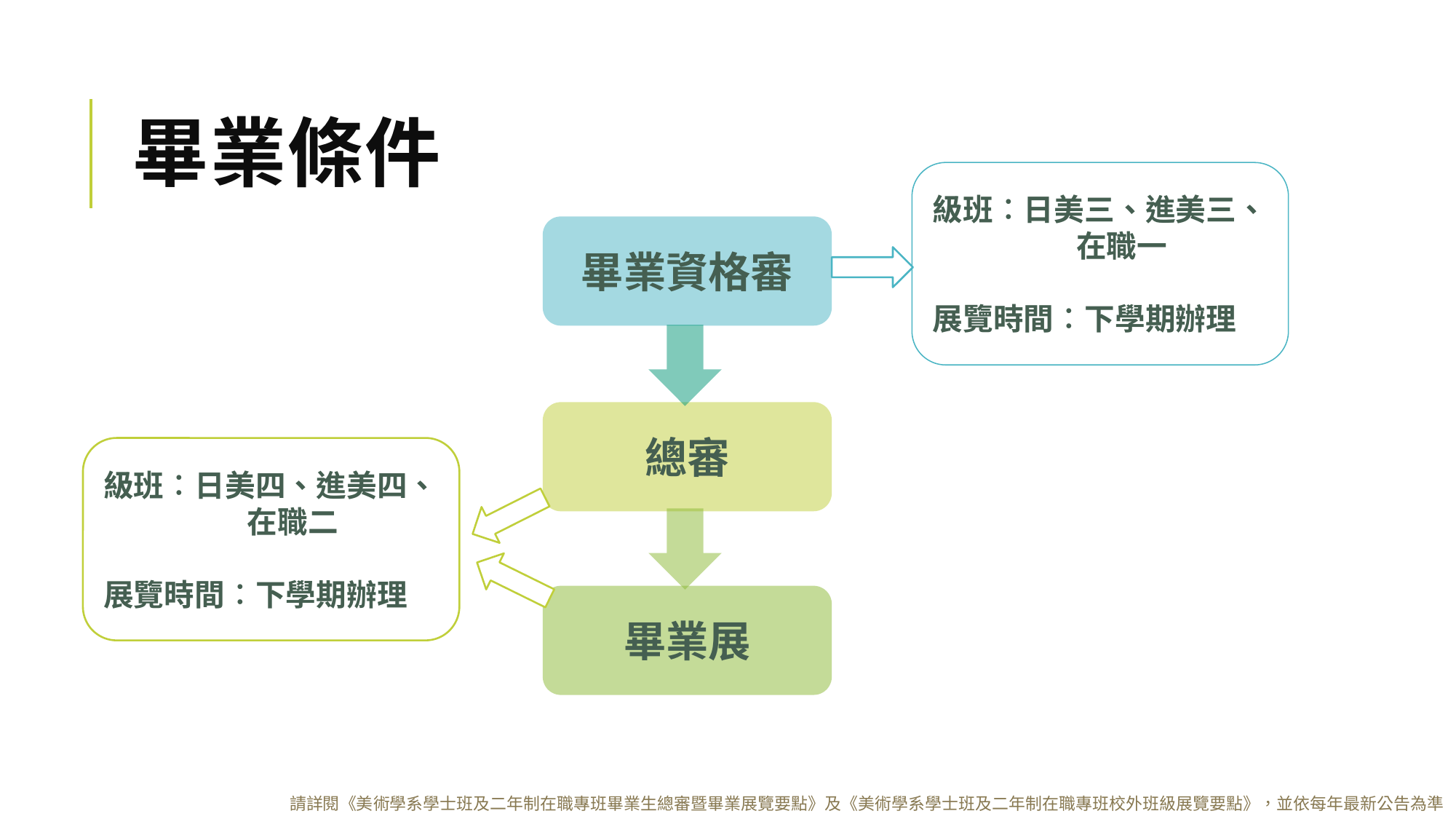

# 畢業條件
級班︰日美三、進美三、       	     在職一
展覽時間︰下學期辦理
畢業資格審

總審
級班︰日美四、進美四、	     在職二
展覽時間︰下學期辦理

畢業展
請詳閱《美術學系學士班及二年制在職專班畢業生總審暨畢業展覽要點》及《美術學系學士班及二年制在職專班校外班級展覽要點》，並依每年最新公告為準